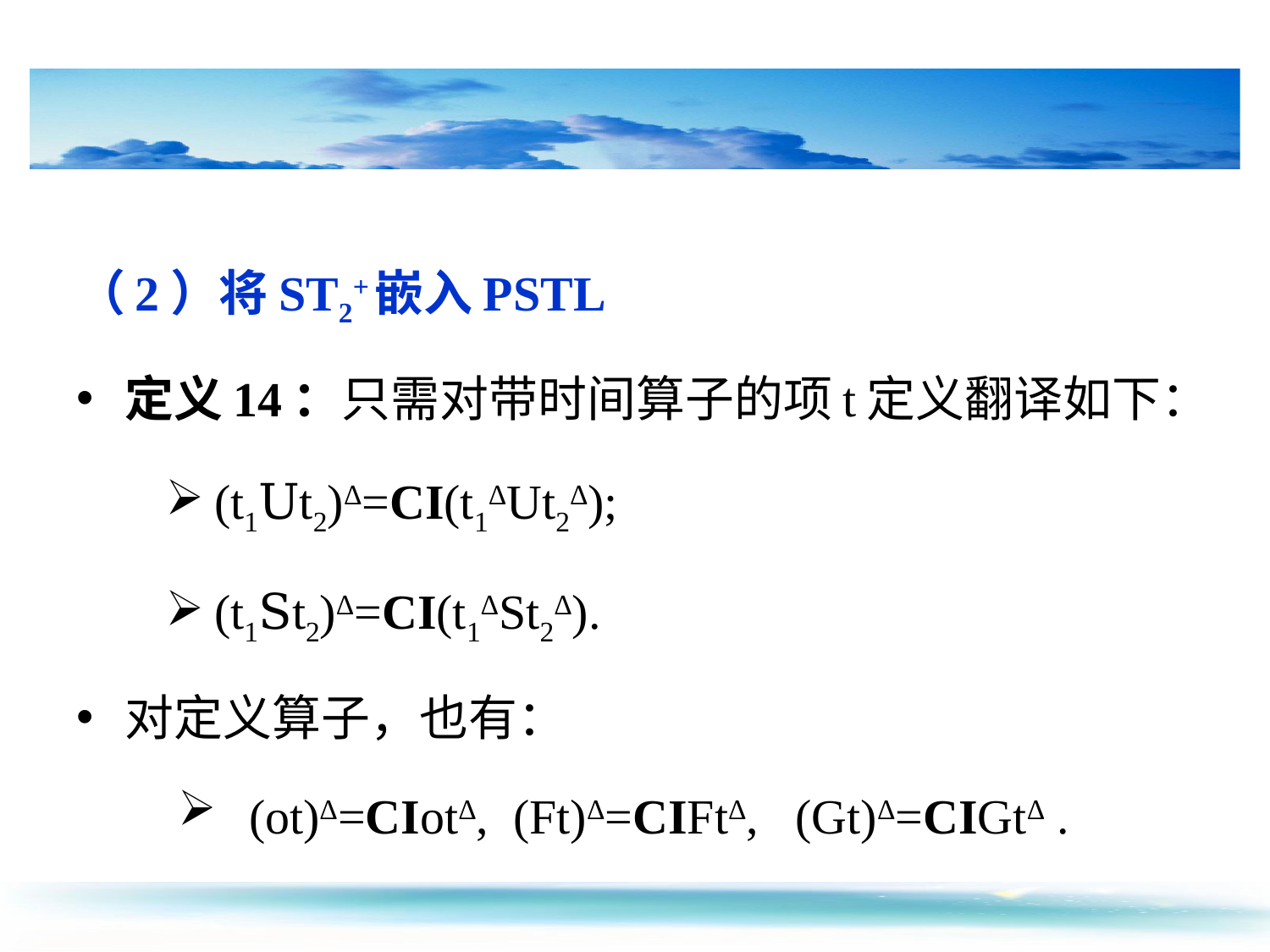

（2）将ST2+嵌入PSTL
定义14：只需对带时间算子的项t定义翻译如下：
(t1Ut2)Δ=CI(t1ΔUt2Δ);
(t1St2)Δ=CI(t1ΔSt2Δ).
对定义算子，也有：
(ot)Δ=CIotΔ,  (Ft)Δ=CIFtΔ,   (Gt)Δ=CIGtΔ .